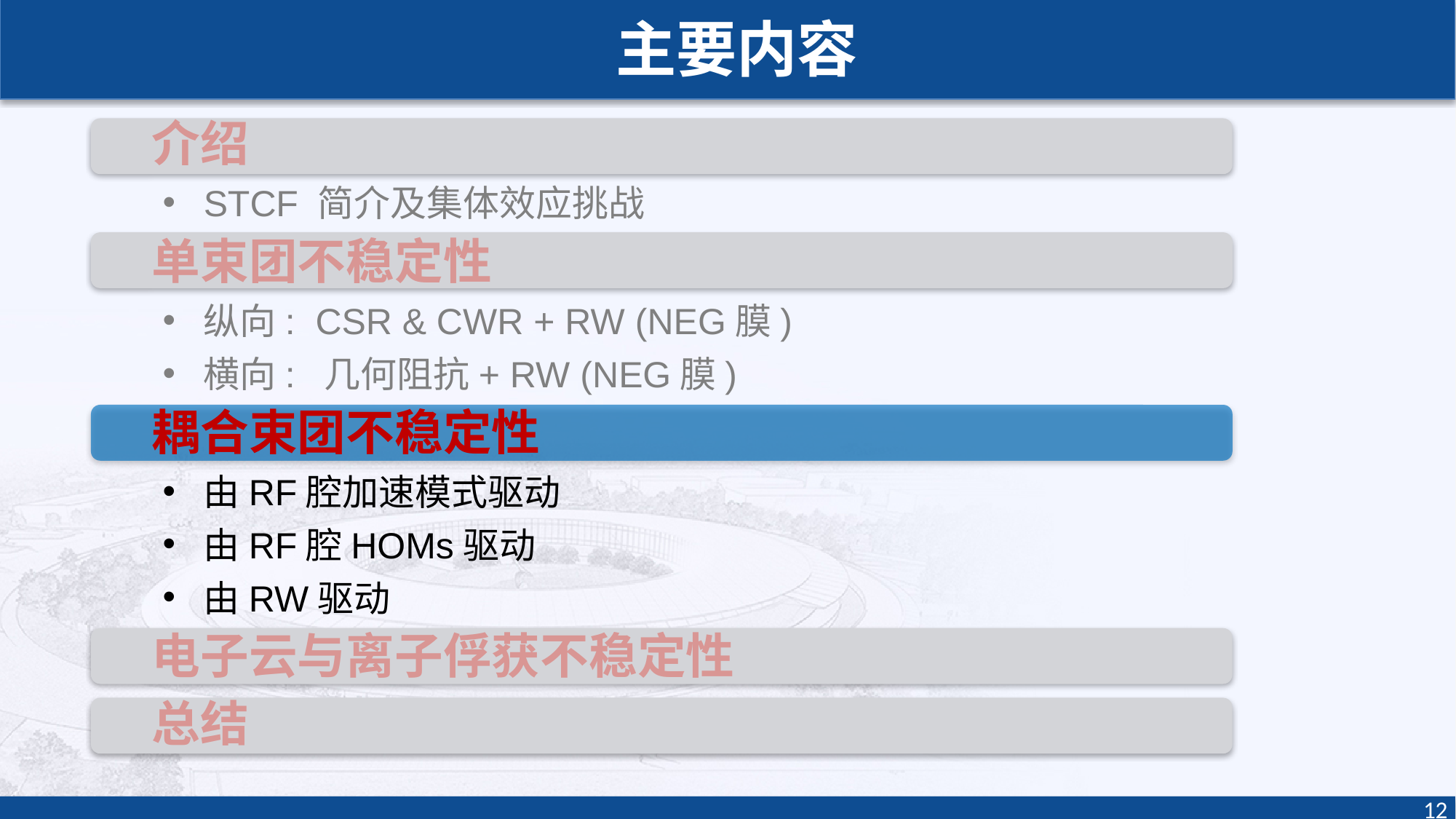

# 主要内容

介绍
STCF 简介及集体效应挑战
单束团不稳定性
纵向:  CSR & CWR + RW (NEG膜)
横向:  几何阻抗+ RW (NEG膜)
耦合束团不稳定性
由RF腔加速模式驱动
由RF腔HOMs驱动
由RW驱动
电子云与离子俘获不稳定性
总结